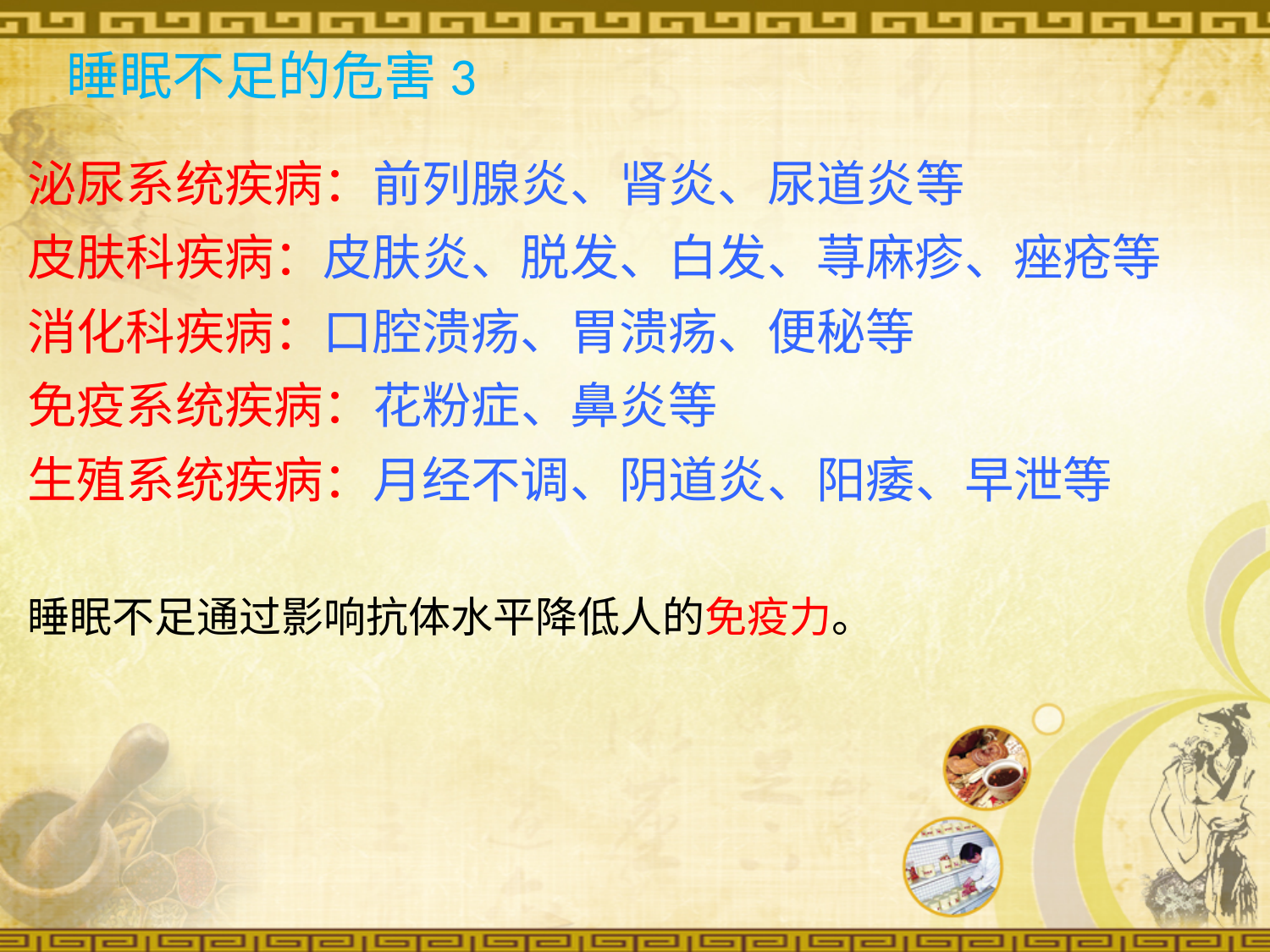

睡眠不足的危害3
泌尿系统疾病：前列腺炎、肾炎、尿道炎等
皮肤科疾病：皮肤炎、脱发、白发、荨麻疹、痤疮等
消化科疾病：口腔溃疡、胃溃疡、便秘等
免疫系统疾病：花粉症、鼻炎等
生殖系统疾病：月经不调、阴道炎、阳痿、早泄等

睡眠不足通过影响抗体水平降低人的免疫力。